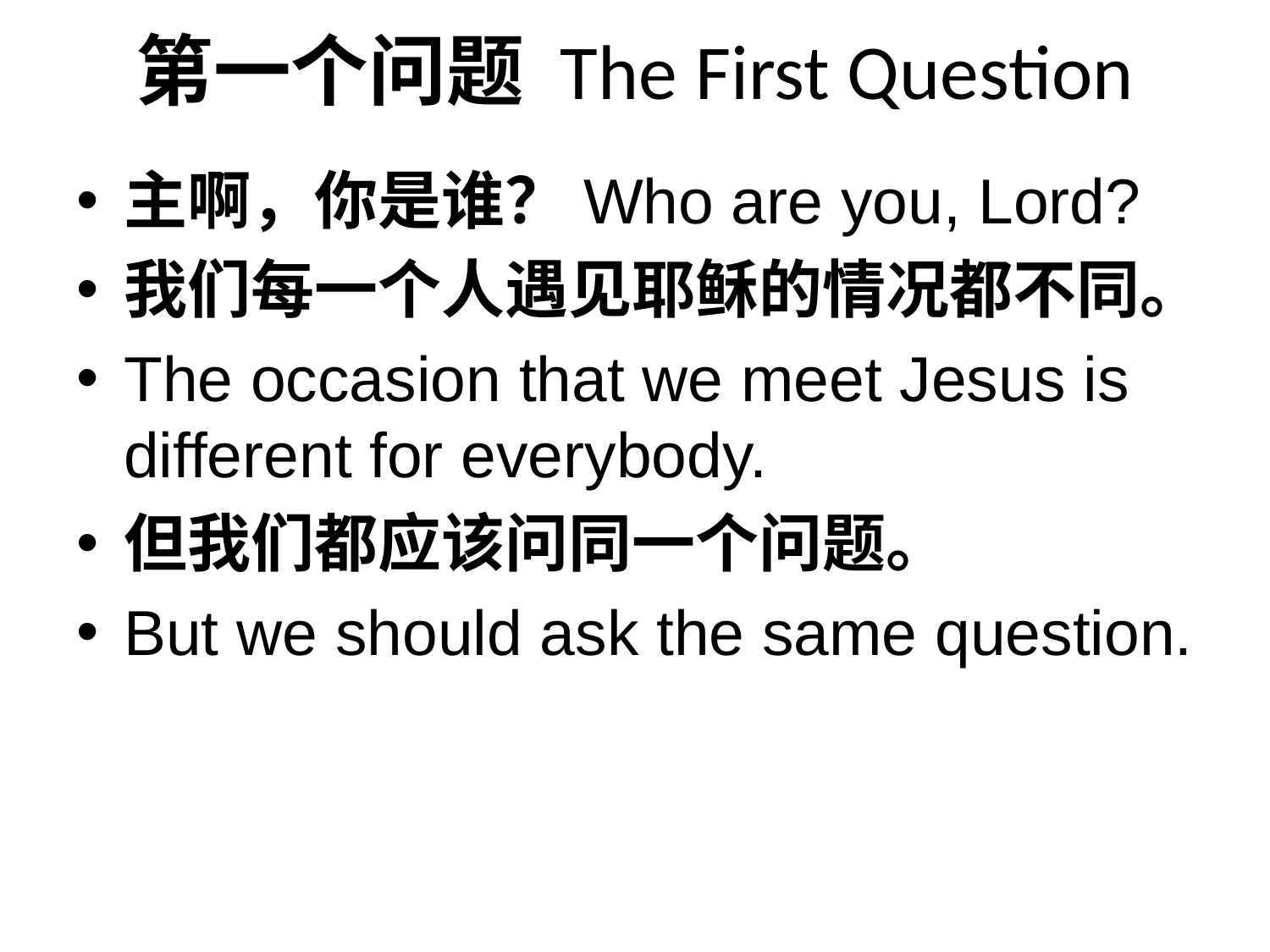

# 第一个问题 The First Question
主啊，你是谁？Who are you, Lord?
我们每一个人遇见耶稣的情况都不同。
The occasion that we meet Jesus is different for everybody.
但我们都应该问同一个问题。
But we should ask the same question.